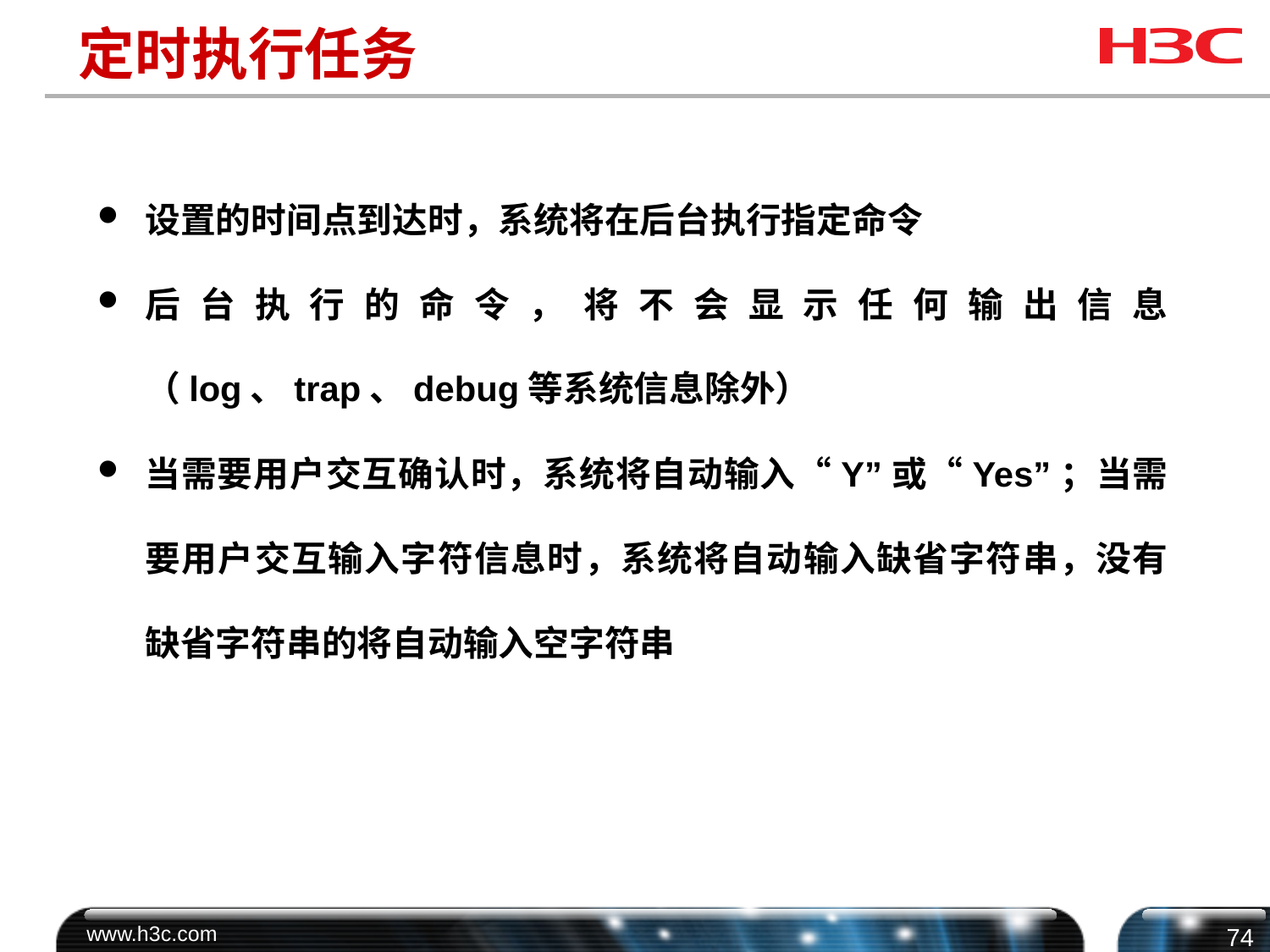

# 定时执行任务
设置的时间点到达时，系统将在后台执行指定命令
后台执行的命令，将不会显示任何输出信息（log、trap、debug等系统信息除外）
当需要用户交互确认时，系统将自动输入“Y”或“Yes”；当需要用户交互输入字符信息时，系统将自动输入缺省字符串，没有缺省字符串的将自动输入空字符串